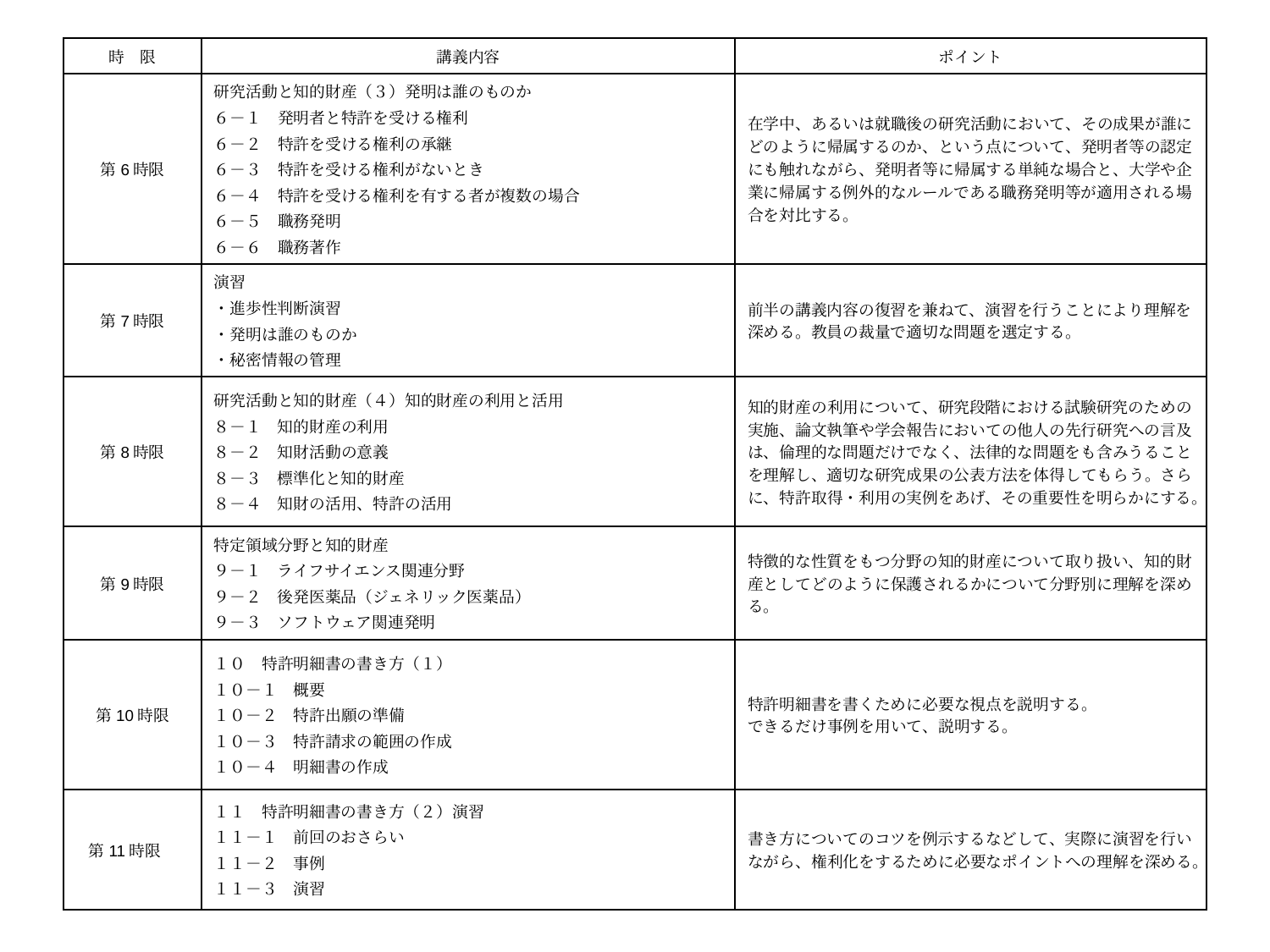

| 時　限 | 講義内容 | ポイント |
| --- | --- | --- |
| 第6時限 | 研究活動と知的財産（３）発明は誰のものか ６－１　発明者と特許を受ける権利 ６－２　特許を受ける権利の承継 ６－３　特許を受ける権利がないとき ６－４　特許を受ける権利を有する者が複数の場合 ６－５　職務発明 ６－６　職務著作 | 在学中、あるいは就職後の研究活動において、その成果が誰にどのように帰属するのか、という点について、発明者等の認定にも触れながら、発明者等に帰属する単純な場合と、大学や企業に帰属する例外的なルールである職務発明等が適用される場合を対比する。 |
| 第7時限 | 演習 ・進歩性判断演習 ・発明は誰のものか ・秘密情報の管理 | 前半の講義内容の復習を兼ねて、演習を行うことにより理解を深める。教員の裁量で適切な問題を選定する。 |
| 第8時限 | 研究活動と知的財産（４）知的財産の利用と活用 ８－１　知的財産の利用 ８－２　知財活動の意義 ８－３　標準化と知的財産 ８－４　知財の活用、特許の活用 | 知的財産の利用について、研究段階における試験研究のための実施、論文執筆や学会報告においての他人の先行研究への言及は、倫理的な問題だけでなく、法律的な問題をも含みうることを理解し、適切な研究成果の公表方法を体得してもらう。さらに、特許取得・利用の実例をあげ、その重要性を明らかにする。 |
| 第9時限 | 特定領域分野と知的財産 ９－１　ライフサイエンス関連分野 ９－２　後発医薬品（ジェネリック医薬品） ９－３　ソフトウェア関連発明 | 特徴的な性質をもつ分野の知的財産について取り扱い、知的財産としてどのように保護されるかについて分野別に理解を深める。 |
| 第10時限 | １０　特許明細書の書き方（１） １０－１　概要 １０－２　特許出願の準備 １０－３　特許請求の範囲の作成 １０－４　明細書の作成 | 特許明細書を書くために必要な視点を説明する。 できるだけ事例を用いて、説明する。 |
| 第11時限 | １１　特許明細書の書き方（２）演習 １１－１　前回のおさらい １１－２　事例 １１－３　演習 | 書き方についてのコツを例示するなどして、実際に演習を行いながら、権利化をするために必要なポイントへの理解を深める。 |